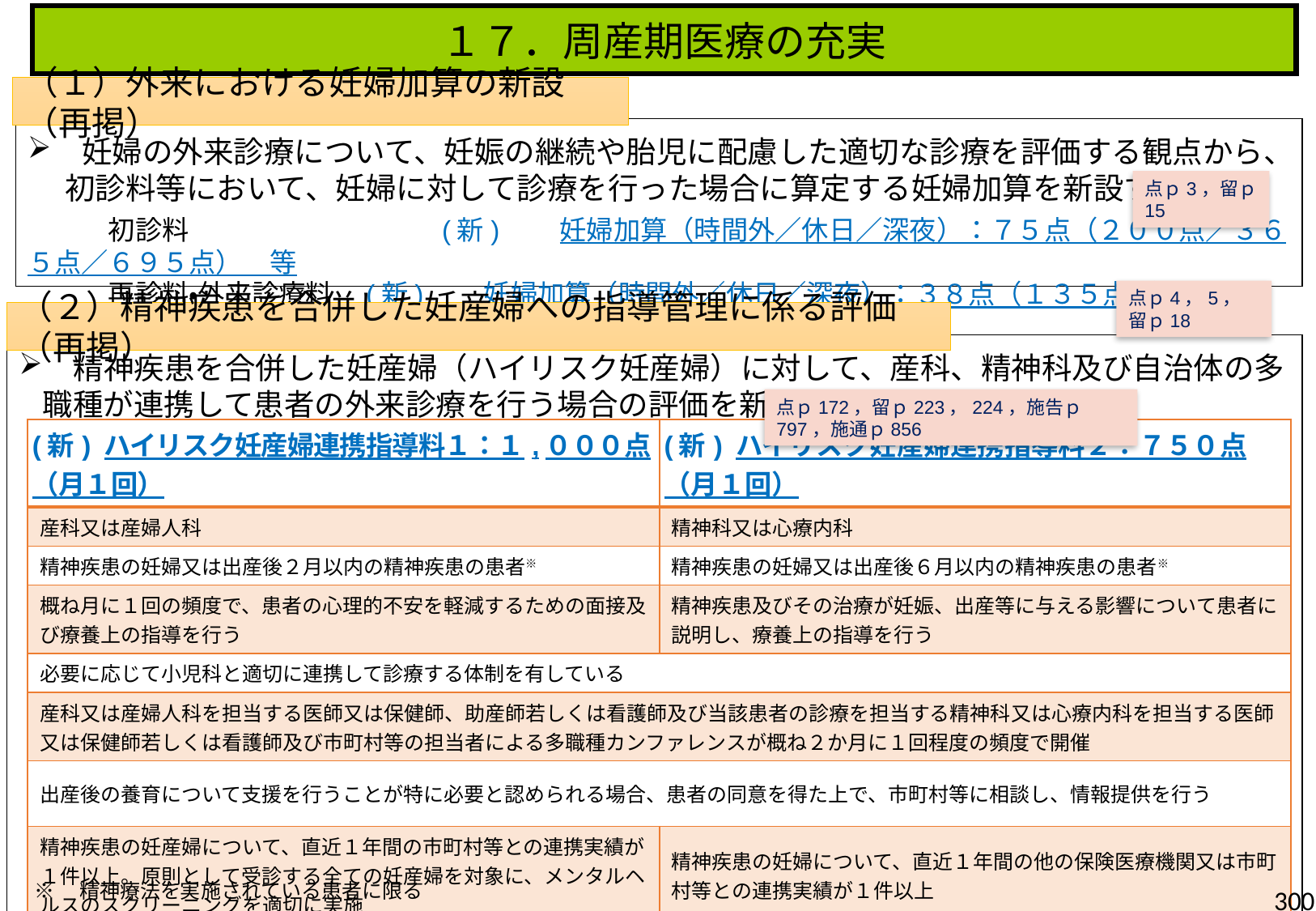

１７．周産期医療の充実
（１）外来における妊婦加算の新設（再掲）
　妊婦の外来診療について、妊娠の継続や胎児に配慮した適切な診療を評価する観点から、
　 初診料等において、妊婦に対して診療を行った場合に算定する妊婦加算を新設する。
　　　初診料　　　　　　　　 　(新)　　妊婦加算（時間外／休日／深夜）：７５点（２００点／３６５点／６９５点）　等
　　　再診料・外来診療料　(新)　　妊婦加算（時間外／休日／深夜）：３８点（１３５点／２６０点／５９０点）　等
点ｐ3，留ｐ15
点ｐ4，5，留ｐ18
（２）精神疾患を合併した妊産婦への指導管理に係る評価（再掲）
　精神疾患を合併した妊産婦（ハイリスク妊産婦）に対して、産科、精神科及び自治体の多職種が連携して患者の外来診療を行う場合の評価を新設する。

点ｐ172，留ｐ223，224，施告ｐ797，施通ｐ856
| (新) ハイリスク妊産婦連携指導料１：１,０００点（月１回） | (新) ハイリスク妊産婦連携指導料２：７５０点（月１回） |
| --- | --- |
| 産科又は産婦人科 | 精神科又は心療内科 |
| 精神疾患の妊婦又は出産後２月以内の精神疾患の患者※ | 精神疾患の妊婦又は出産後６月以内の精神疾患の患者※ |
| 概ね月に１回の頻度で、患者の心理的不安を軽減するための面接及び療養上の指導を行う | 精神疾患及びその治療が妊娠、出産等に与える影響について患者に説明し、療養上の指導を行う |
| 必要に応じて小児科と適切に連携して診療する体制を有している |  |
| 産科又は産婦人科を担当する医師又は保健師、助産師若しくは看護師及び当該患者の診療を担当する精神科又は心療内科を担当する医師又は保健師若しくは看護師及び市町村等の担当者による多職種カンファレンスが概ね２か月に１回程度の頻度で開催 |  |
| 出産後の養育について支援を行うことが特に必要と認められる場合、患者の同意を得た上で、市町村等に相談し、情報提供を行う |  |
| 精神疾患の妊産婦について、直近１年間の市町村等との連携実績が１件以上。原則として受診する全ての妊産婦を対象に、メンタルヘルスのスクリーニングを適切に実施 | 精神疾患の妊婦について、直近１年間の他の保険医療機関又は市町村等との連携実績が１件以上 |
※　精神療法を実施されている患者に限る
300